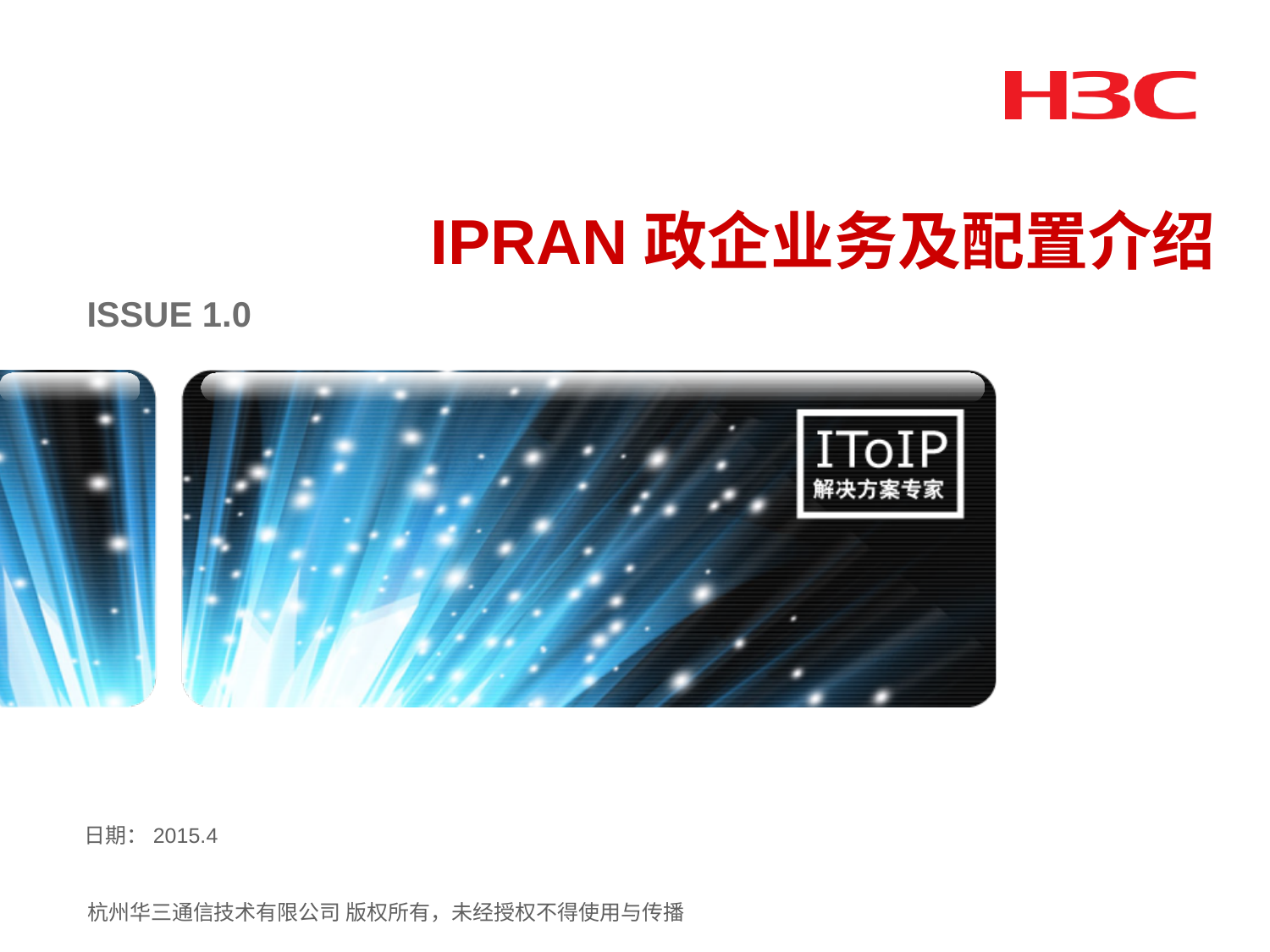

IPRAN政企业务及配置介绍
ISSUE 1.0
日期：2015.4
杭州华三通信技术有限公司 版权所有，未经授权不得使用与传播